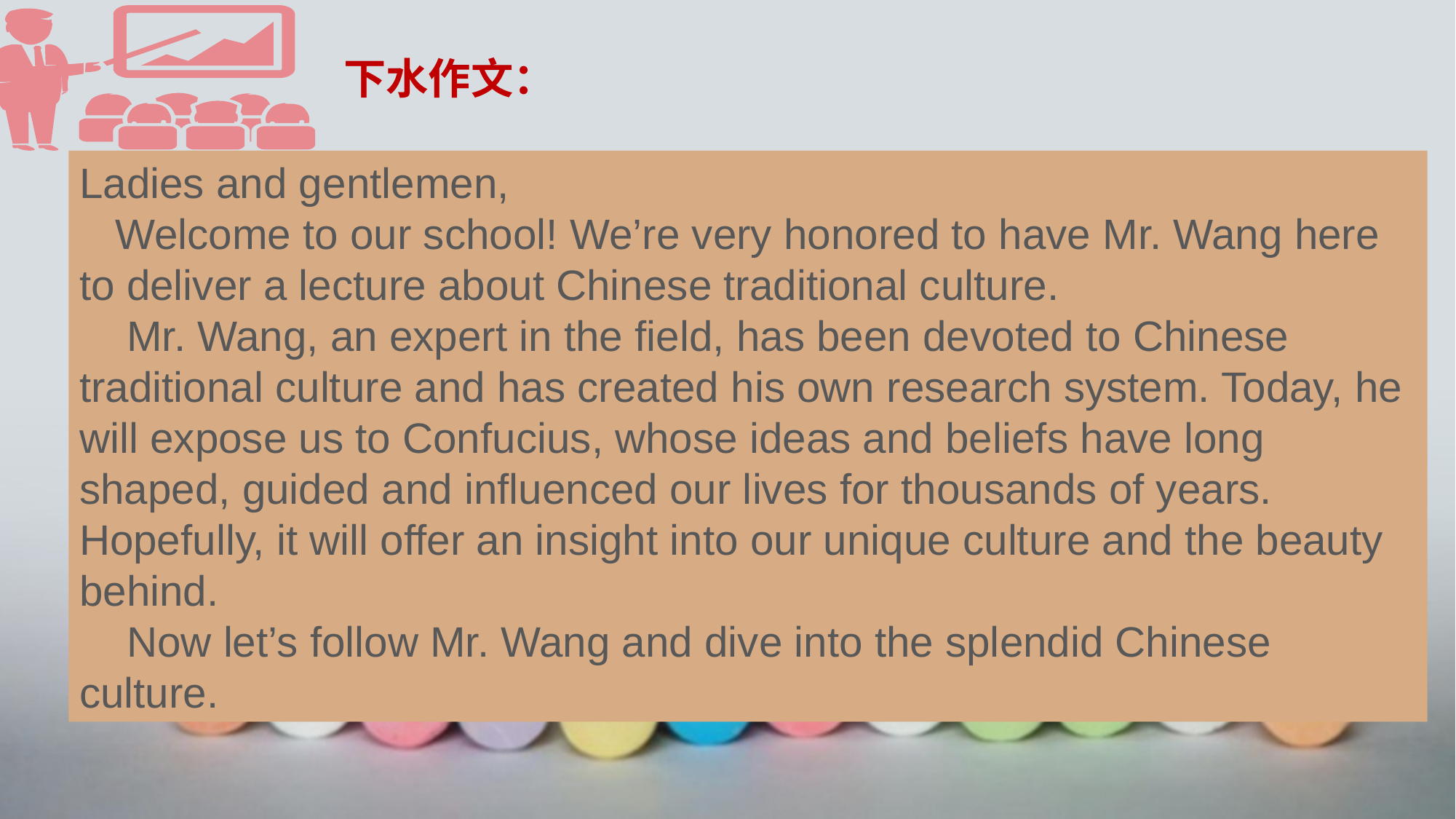

下水作文：
Ladies and gentlemen,
   Welcome to our school! We’re very honored to have Mr. Wang here to deliver a lecture about Chinese traditional culture.
    Mr. Wang, an expert in the field, has been devoted to Chinese traditional culture and has created his own research system. Today, he will expose us to Confucius, whose ideas and beliefs have long shaped, guided and influenced our lives for thousands of years. Hopefully, it will offer an insight into our unique culture and the beauty behind.
    Now let’s follow Mr. Wang and dive into the splendid Chinese culture.